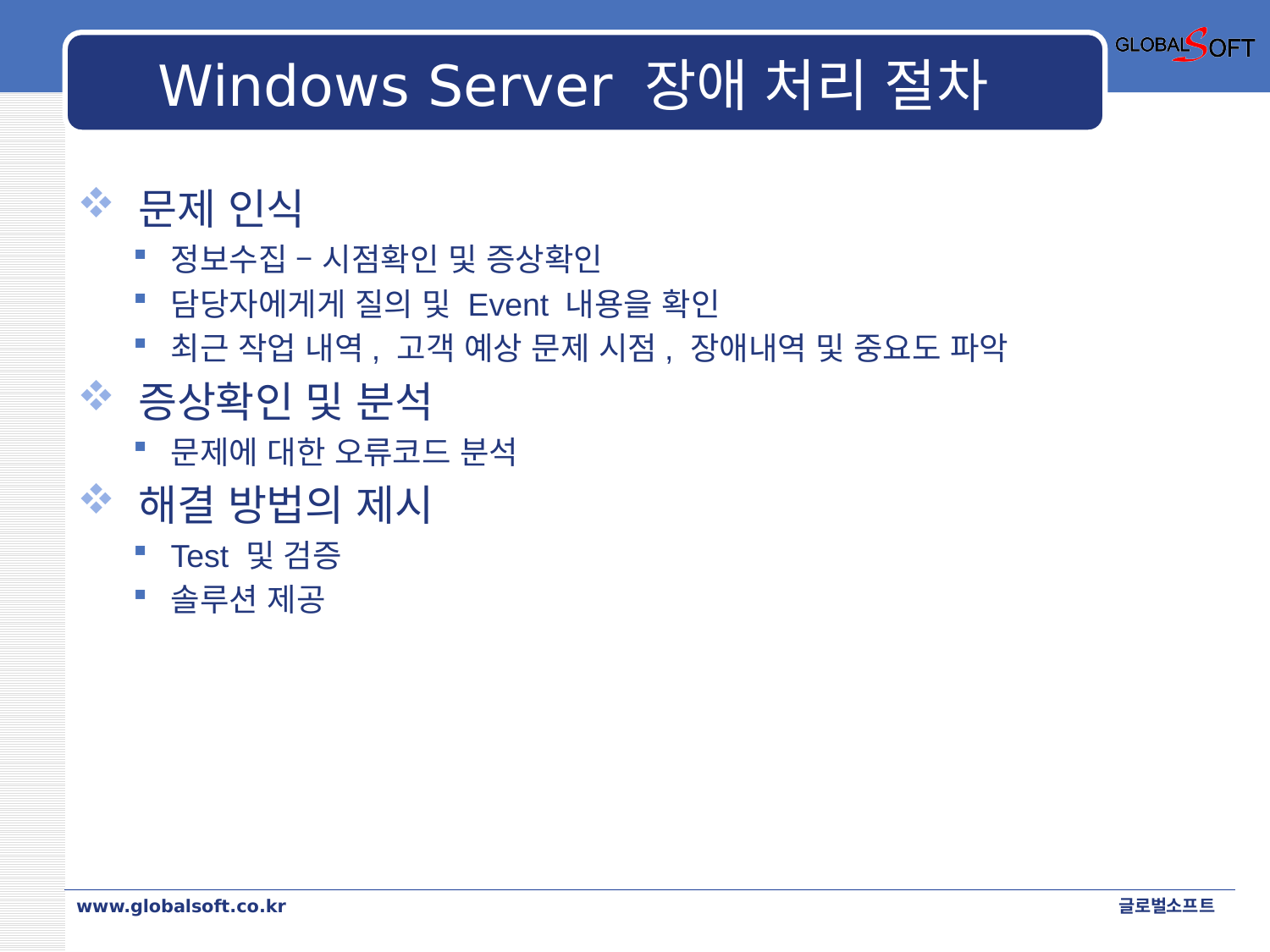

# Windows Server 장애 처리 절차
 문제 인식
정보수집 – 시점확인 및 증상확인
담당자에게게 질의 및 Event 내용을 확인
최근 작업 내역, 고객 예상 문제 시점, 장애내역 및 중요도 파악
 증상확인 및 분석
문제에 대한 오류코드 분석
 해결 방법의 제시
Test 및 검증
솔루션 제공
www.globalsoft.co.kr
글로벌소프트